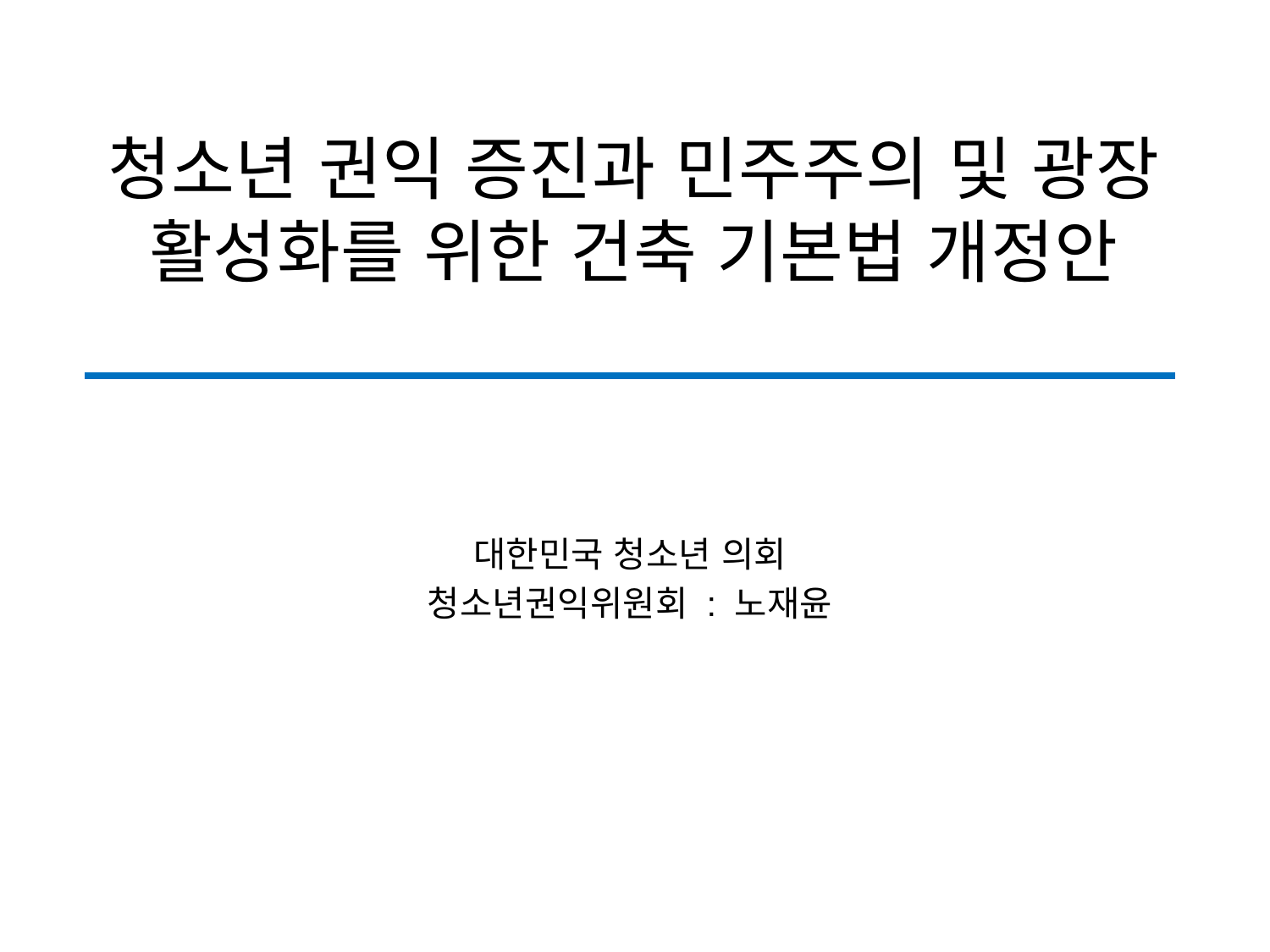

# 청소년 권익 증진과 민주주의 및 광장 활성화를 위한 건축 기본법 개정안

대한민국 청소년 의회
청소년권익위원회 : 노재윤